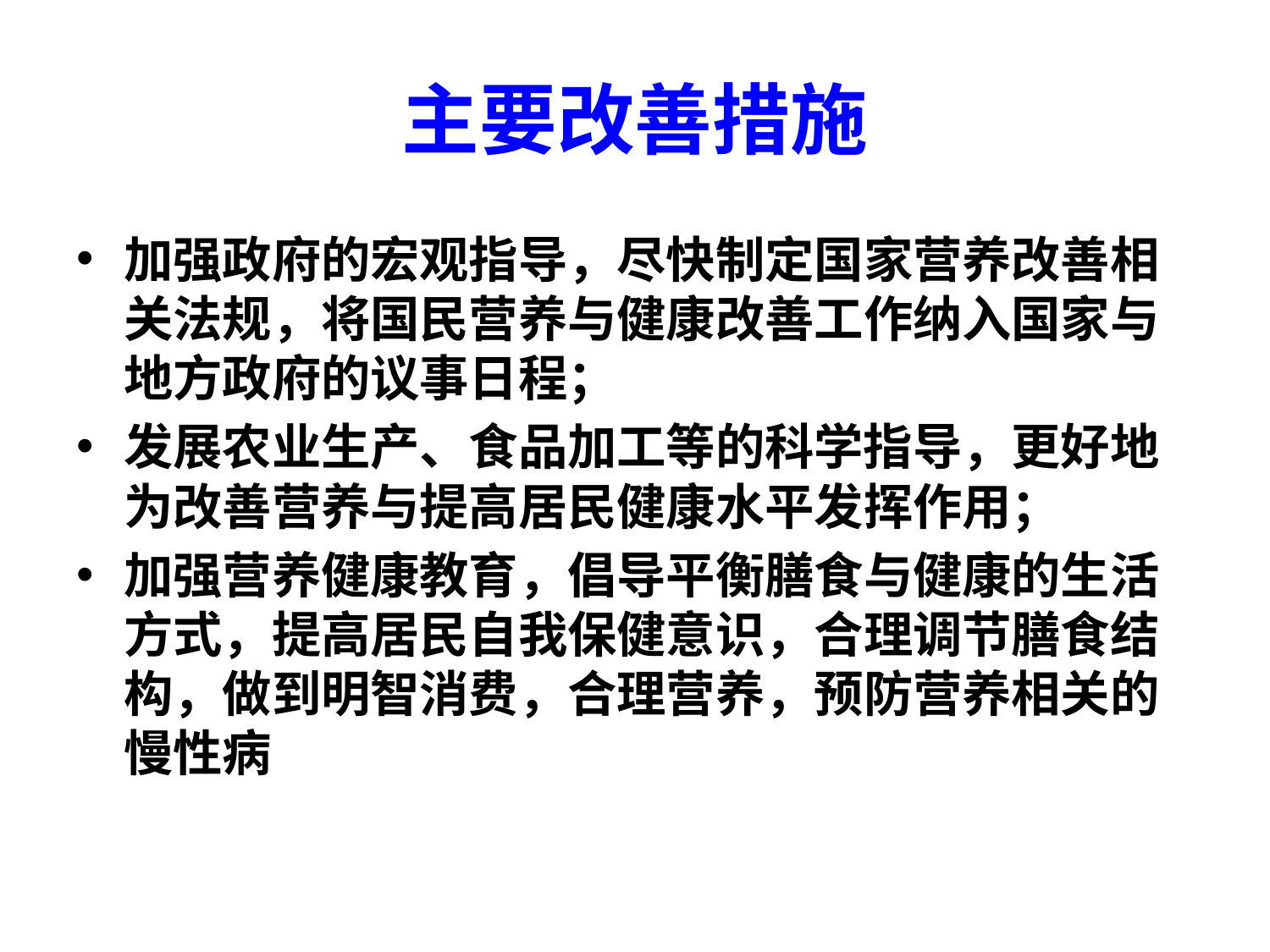

# 主要改善措施
加强政府的宏观指导，尽快制定国家营养改善相关法规，将国民营养与健康改善工作纳入国家与地方政府的议事日程；
发展农业生产、食品加工等的科学指导，更好地为改善营养与提高居民健康水平发挥作用；
加强营养健康教育，倡导平衡膳食与健康的生活方式，提高居民自我保健意识，合理调节膳食结构，做到明智消费，合理营养，预防营养相关的慢性病